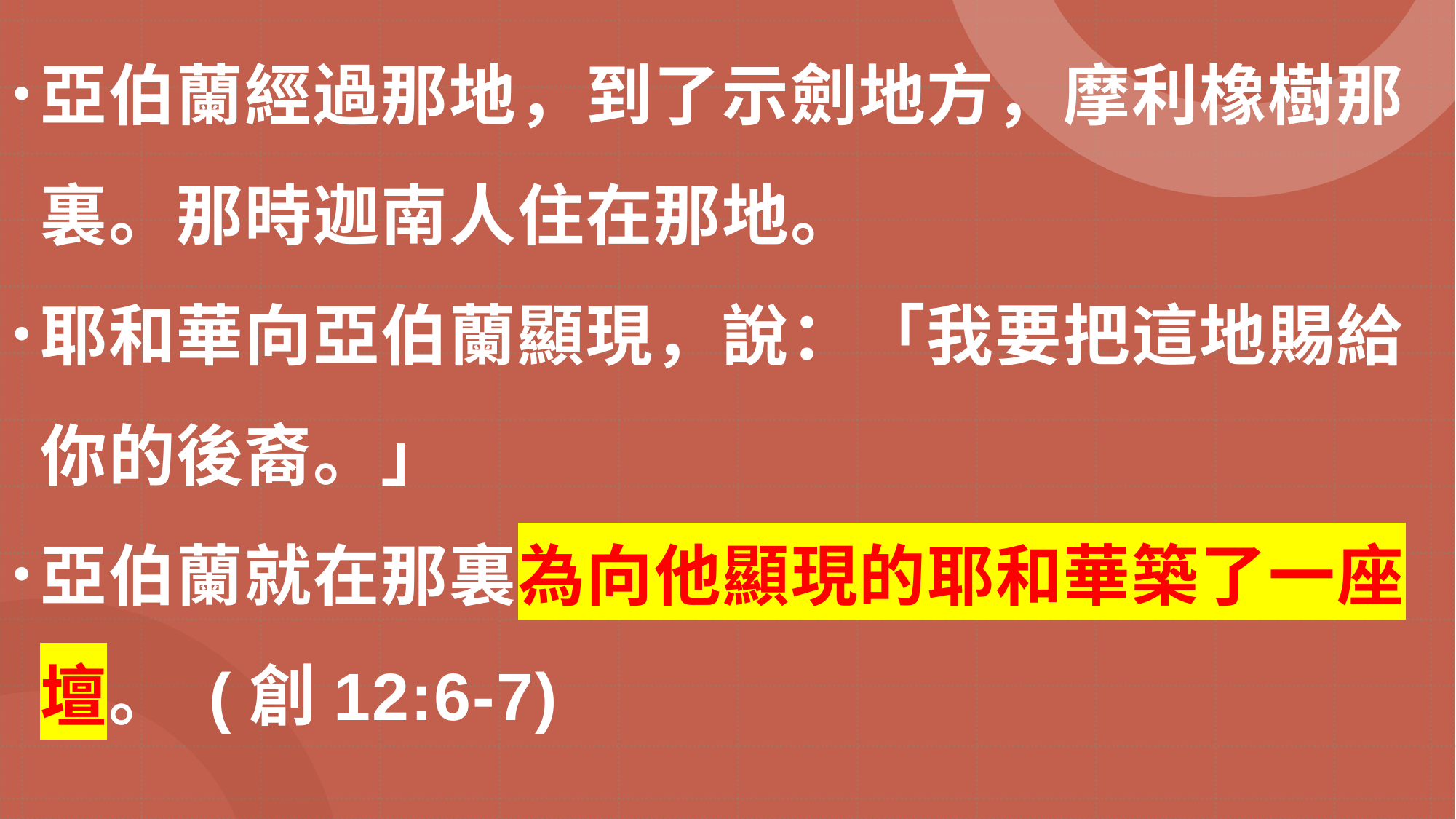

亞伯蘭經過那地，到了示劍地方，摩利橡樹那裏。那時迦南人住在那地。
耶和華向亞伯蘭顯現，說：「我要把這地賜給你的後裔。」
亞伯蘭就在那裏為向他顯現的耶和華築了一座壇。 (創12:6-7)